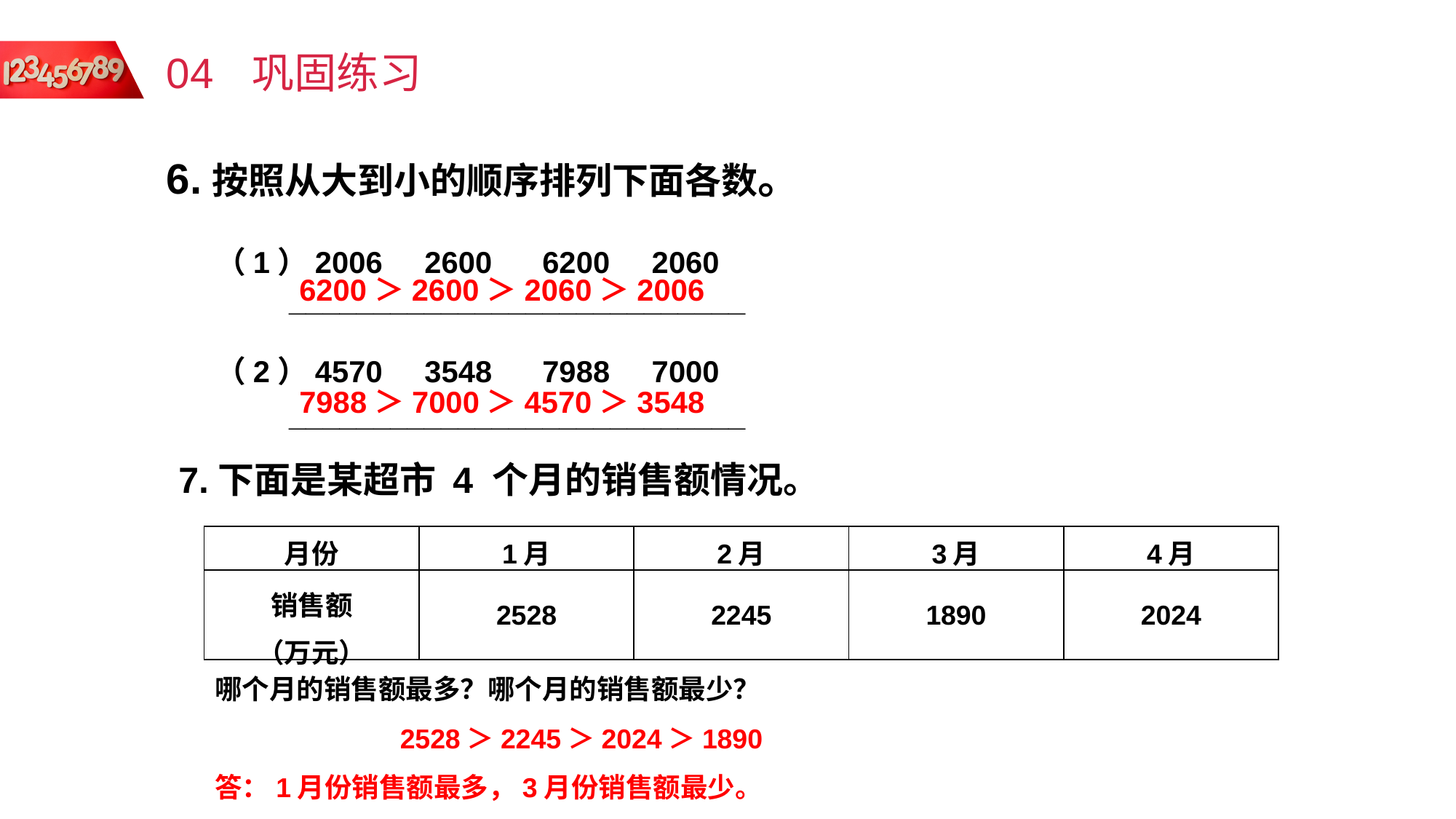

04
巩固练习
6.按照从大到小的顺序排列下面各数。
（1）2006     2600      6200     2060
（2）4570     3548      7988     7000
6200＞2600＞2060＞2006
___________________________
7988＞7000＞4570＞3548
___________________________
7.下面是某超市 4 个月的销售额情况。
| 月份 | 1月 | 2月 | 3月 | 4月 |
| --- | --- | --- | --- | --- |
| 销售额 （万元） | 2528 | 2245 | 1890 | 2024 |
哪个月的销售额最多？哪个月的销售额最少？
2528＞2245＞2024＞1890
答：1月份销售额最多，3月份销售额最少。